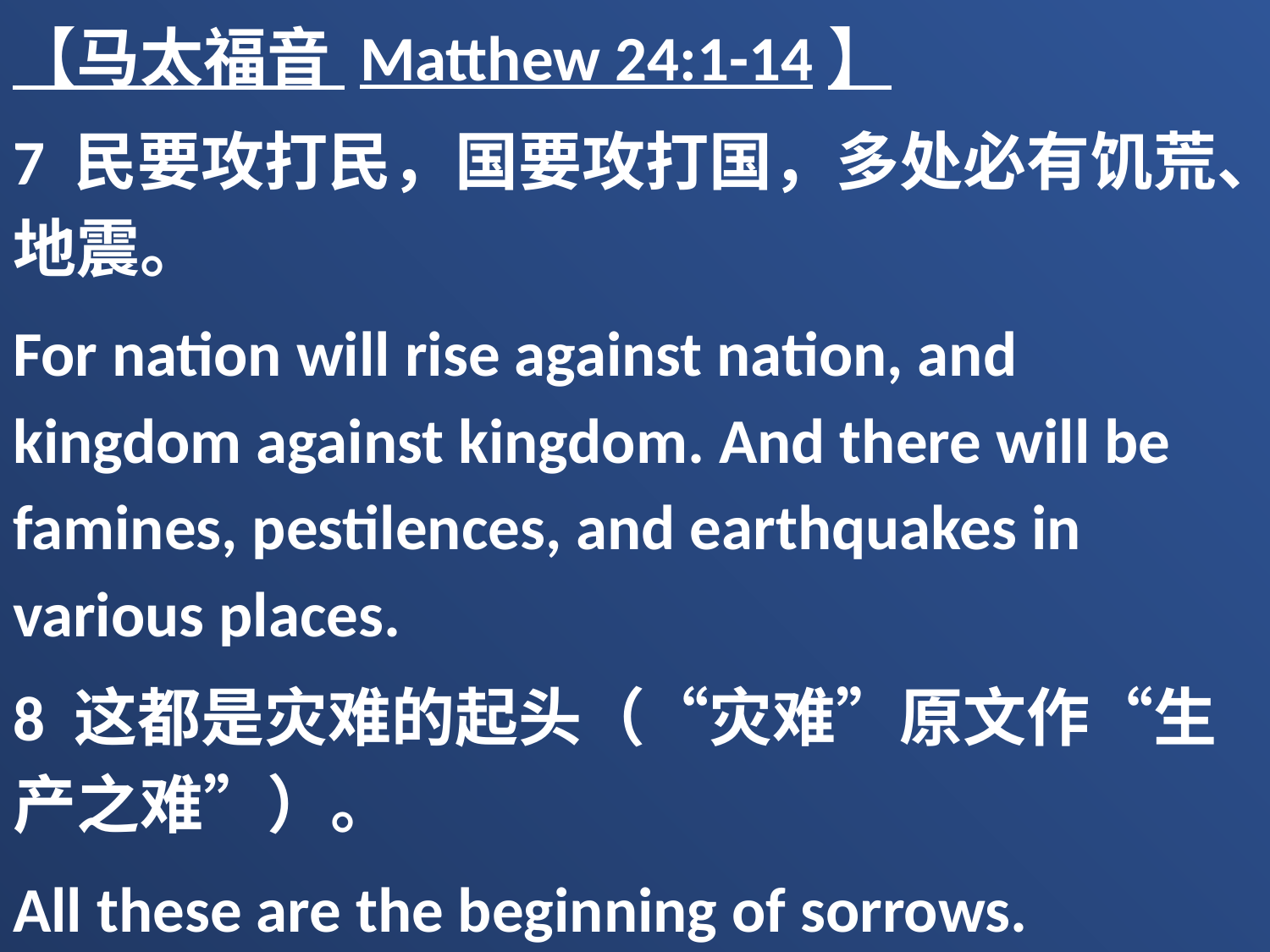

【马太福音 Matthew 24:1-14】
7 民要攻打民，国要攻打国，多处必有饥荒、地震。
For nation will rise against nation, and kingdom against kingdom. And there will be famines, pestilences, and earthquakes in various places.
8 这都是灾难的起头（“灾难”原文作“生产之难”）。
All these are the beginning of sorrows.